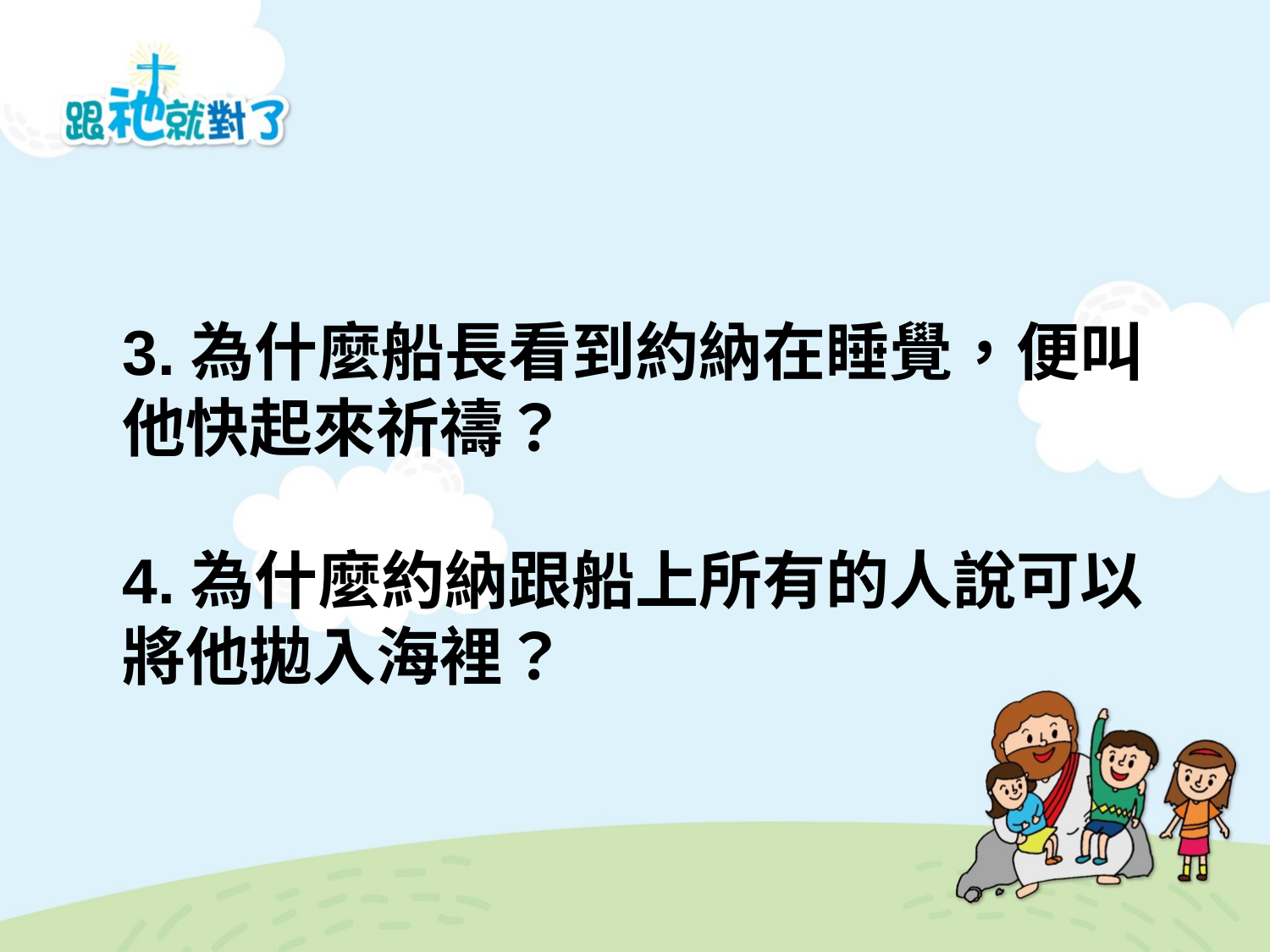

3.為什麼船長看到約納在睡覺，便叫他快起來祈禱？

4.為什麼約納跟船上所有的人說可以將他拋入海裡？